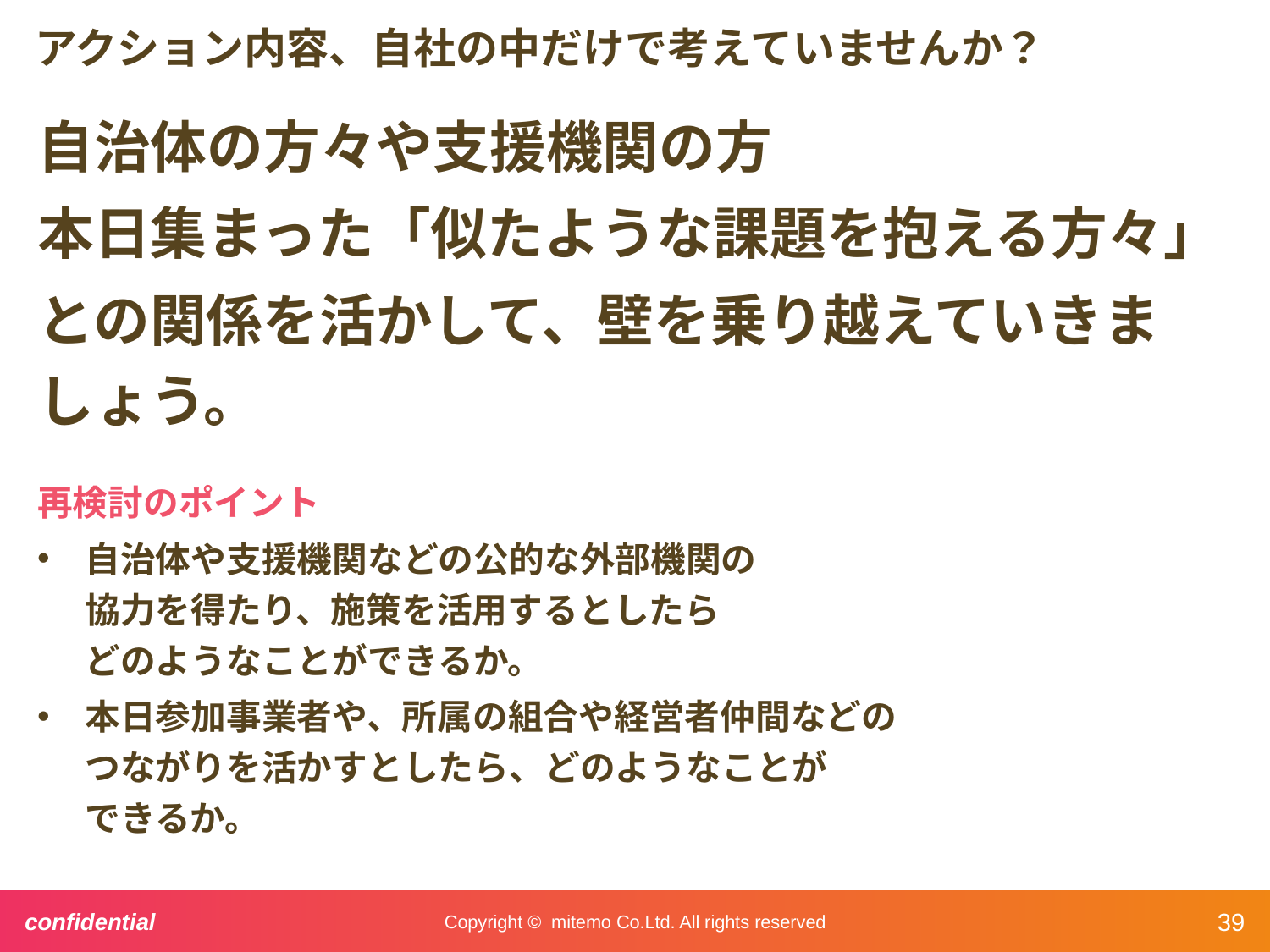

# アクション内容、自社の中だけで考えていませんか？
自治体の方々や支援機関の方
本日集まった「似たような課題を抱える方々」
との関係を活かして、壁を乗り越えていきましょう。
再検討のポイント
自治体や支援機関などの公的な外部機関の
協力を得たり、施策を活用するとしたら
どのようなことができるか。
本日参加事業者や、所属の組合や経営者仲間などの
つながりを活かすとしたら、どのようなことが
できるか。